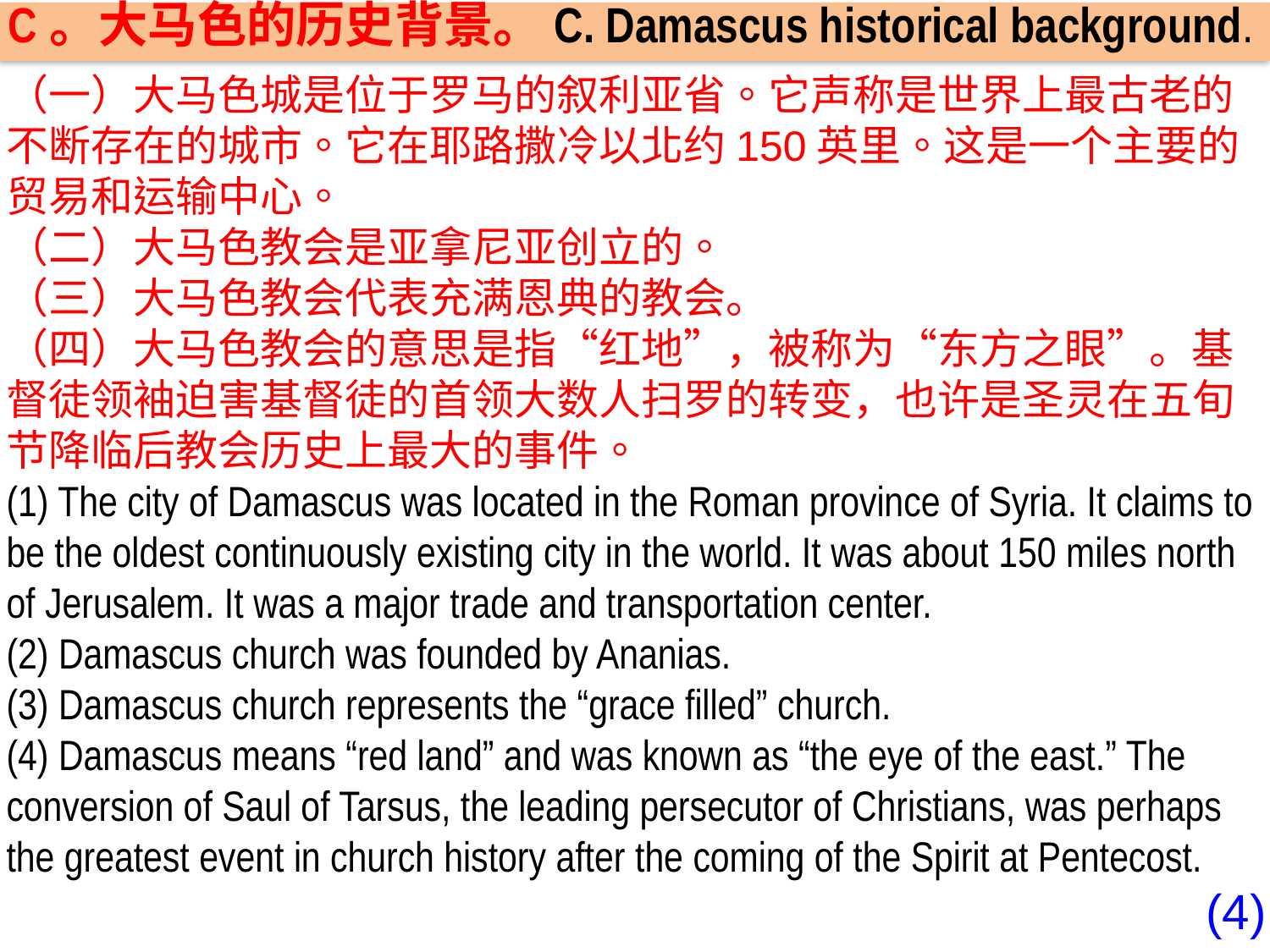

C。大马色的历史背景。C. Damascus historical background.

（一）大马色城是位于罗马的叙利亚省。它声称是世界上最古老的不断存在的城市。它在耶路撒冷以北约150英里。这是一个主要的贸易和运输中心。
（二）大马色教会是亚拿尼亚创立的。
（三）大马色教会代表充满恩典的教会。
（四）大马色教会的意思是指“红地”，被称为“东方之眼”。基督徒领袖迫害基督徒的首领大数人扫罗的转变，也许是圣灵在五旬节降临后教会历史上最大的事件。
(1) The city of Damascus was located in the Roman province of Syria. It claims to be the oldest continuously existing city in the world. It was about 150 miles north of Jerusalem. It was a major trade and transportation center.
(2) Damascus church was founded by Ananias.
(3) Damascus church represents the “grace filled” church.
(4) Damascus means “red land” and was known as “the eye of the east.” The conversion of Saul of Tarsus, the leading persecutor of Christians, was perhaps the greatest event in church history after the coming of the Spirit at Pentecost.
(4)